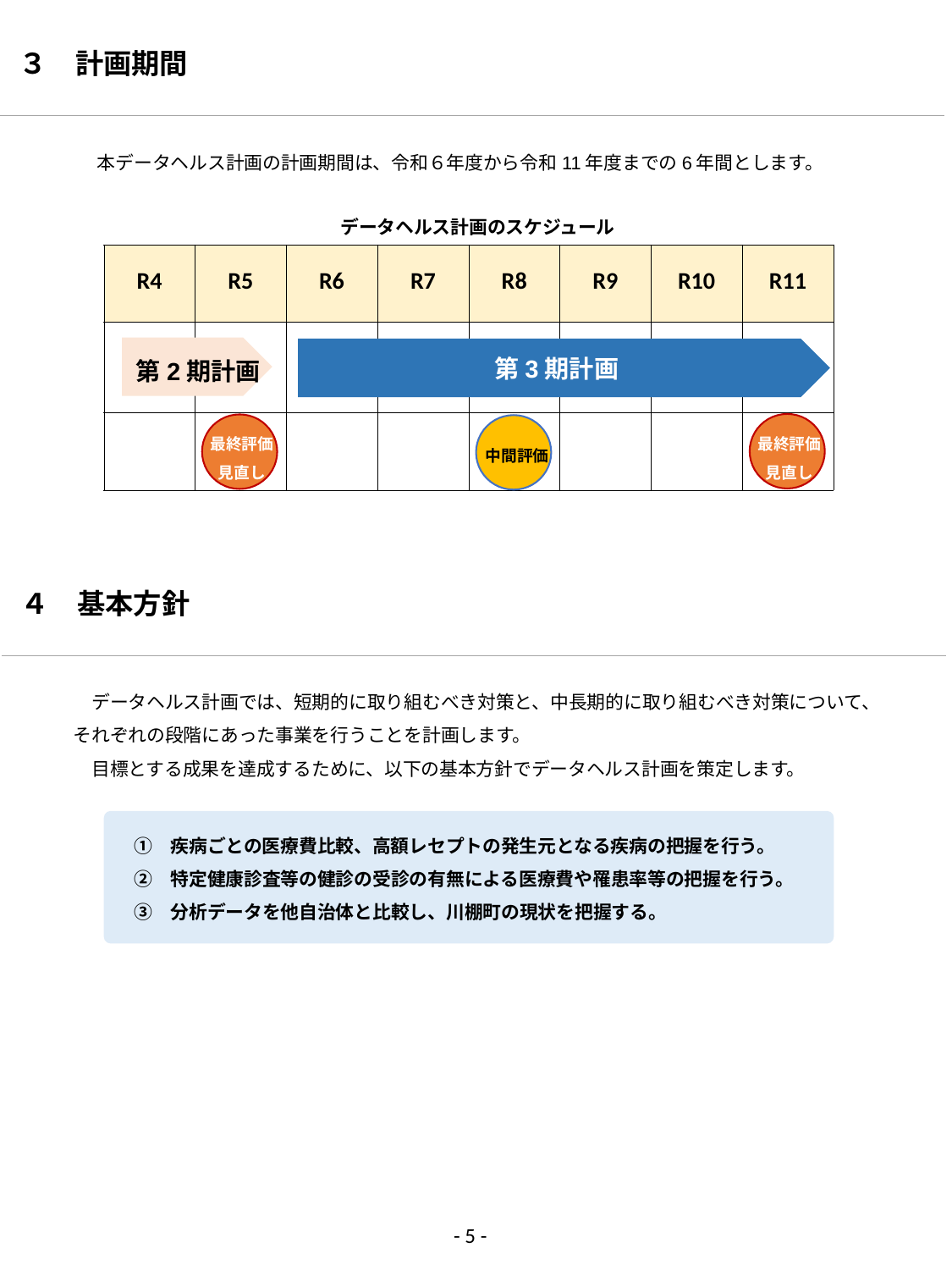

３　計画期間
　本データヘルス計画の計画期間は、令和６年度から令和11年度までの6年間とします。
　データヘルス計画のスケジュール
| R4 | R5 | R6 | R7 | R8 | R9 | R10 | R11 |
| --- | --- | --- | --- | --- | --- | --- | --- |
|  |  |  |  |  |  |  |  |
|  |  |  |  |  |  |  |  |
　第2期計画

第3期計画

最終評価
見直し
最終評価
見直し
中間評価
４　基本方針
　データヘルス計画では、短期的に取り組むべき対策と、中長期的に取り組むべき対策について、それぞれの段階にあった事業を行うことを計画します。
　目標とする成果を達成するために、以下の基本方針でデータヘルス計画を策定します。

　①　疾病ごとの医療費比較、高額レセプトの発生元となる疾病の把握を行う。
　②　特定健康診査等の健診の受診の有無による医療費や罹患率等の把握を行う。
　③　分析データを他自治体と比較し、川棚町の現状を把握する。
- 5 -